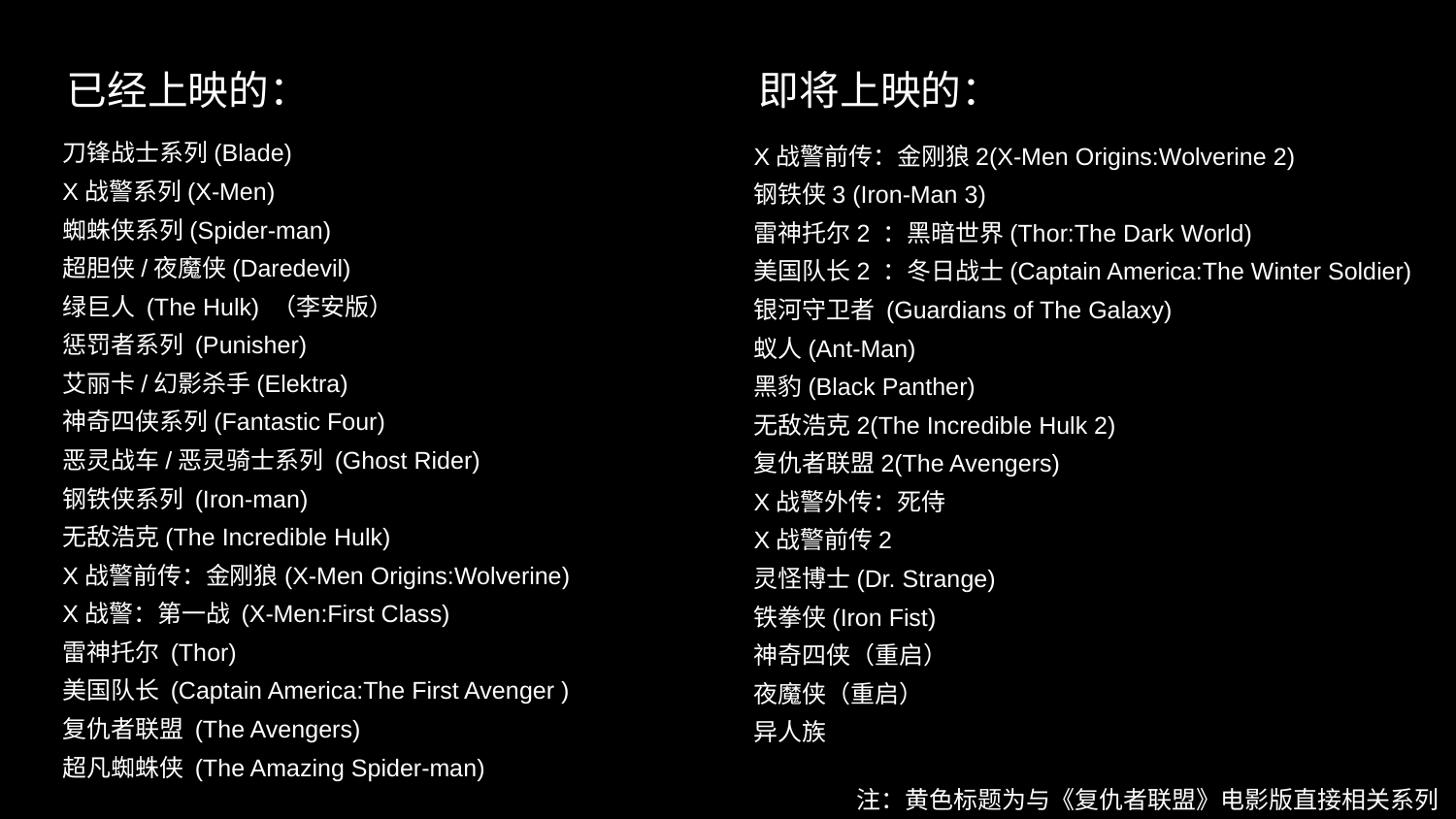

已经上映的：
即将上映的：
刀锋战士系列(Blade)
X战警系列(X-Men)
蜘蛛侠系列(Spider-man)
超胆侠/夜魔侠(Daredevil)
绿巨人 (The Hulk) （李安版）
惩罚者系列 (Punisher)
艾丽卡/幻影杀手(Elektra)
神奇四侠系列(Fantastic Four)
恶灵战车/恶灵骑士系列 (Ghost Rider)
钢铁侠系列 (Iron-man)
无敌浩克(The Incredible Hulk)
X战警前传：金刚狼(X-Men Origins:Wolverine)
X战警：第一战 (X-Men:First Class)
雷神托尔 (Thor)
美国队长 (Captain America:The First Avenger )
复仇者联盟 (The Avengers)
超凡蜘蛛侠 (The Amazing Spider-man)
X战警前传：金刚狼2(X-Men Origins:Wolverine 2)
钢铁侠3 (Iron-Man 3)
雷神托尔2 ：黑暗世界(Thor:The Dark World)
美国队长2 ：冬日战士(Captain America:The Winter Soldier)
银河守卫者 (Guardians of The Galaxy)
蚁人(Ant-Man)
黑豹(Black Panther)
无敌浩克2(The Incredible Hulk 2)
复仇者联盟2(The Avengers)
X战警外传：死侍
X战警前传2
灵怪博士(Dr. Strange)
铁拳侠(Iron Fist)
神奇四侠（重启）
夜魔侠（重启）
异人族
注：黄色标题为与《复仇者联盟》电影版直接相关系列